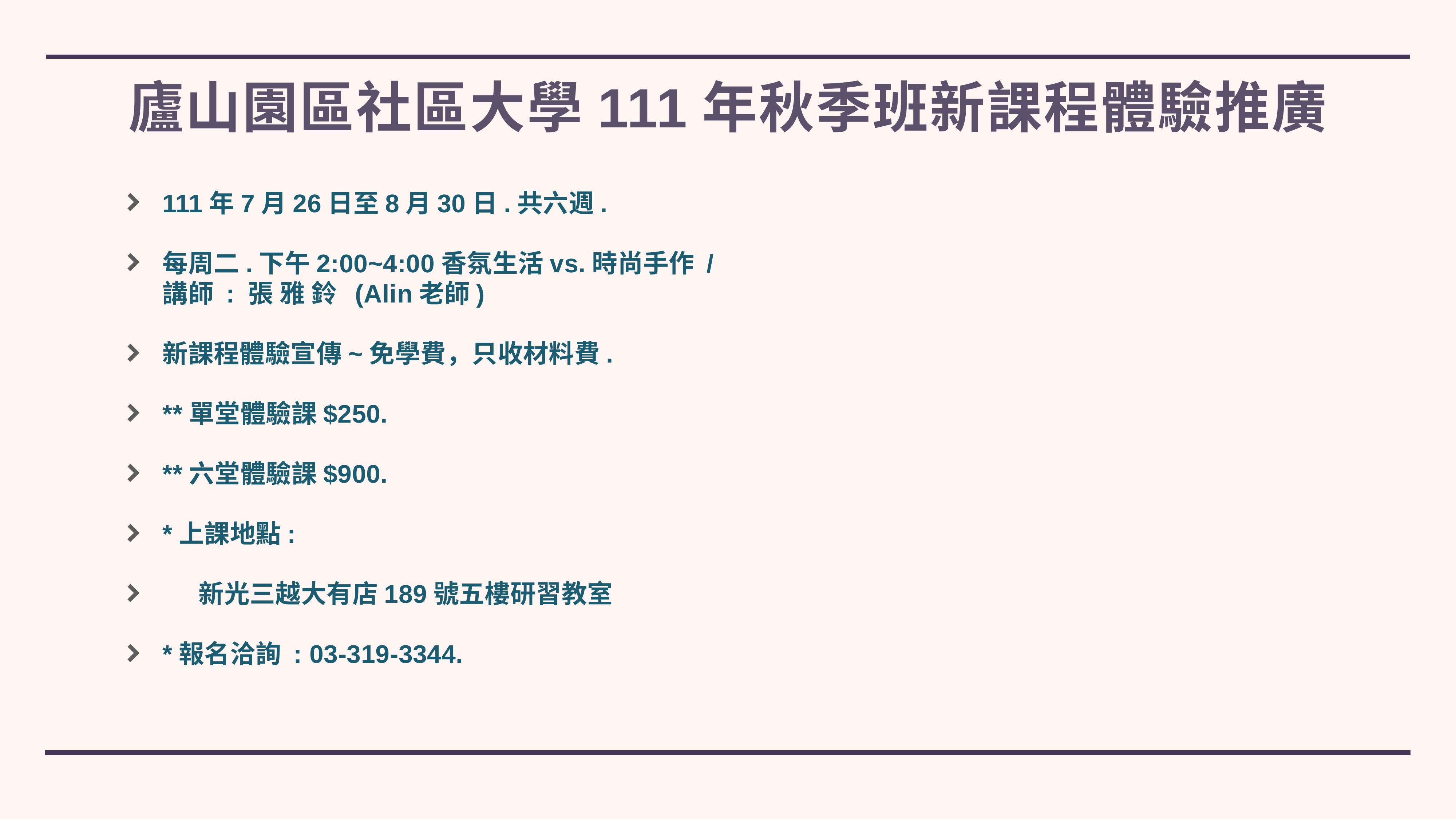

# 廬山園區社區大學111年秋季班新課程體驗推廣
111年7月26日至8月30日.共六週.
每周二.下午2:00~4:00香氛生活vs.時尚手作 /
講師 : 張 雅 鈴  (Alin老師)
新課程體驗宣傳~免學費，只收材料費.
**單堂體驗課$250.
**六堂體驗課$900.
*上課地點:
     新光三越大有店189號五樓研習教室
*報名洽詢 : 03-319-3344.